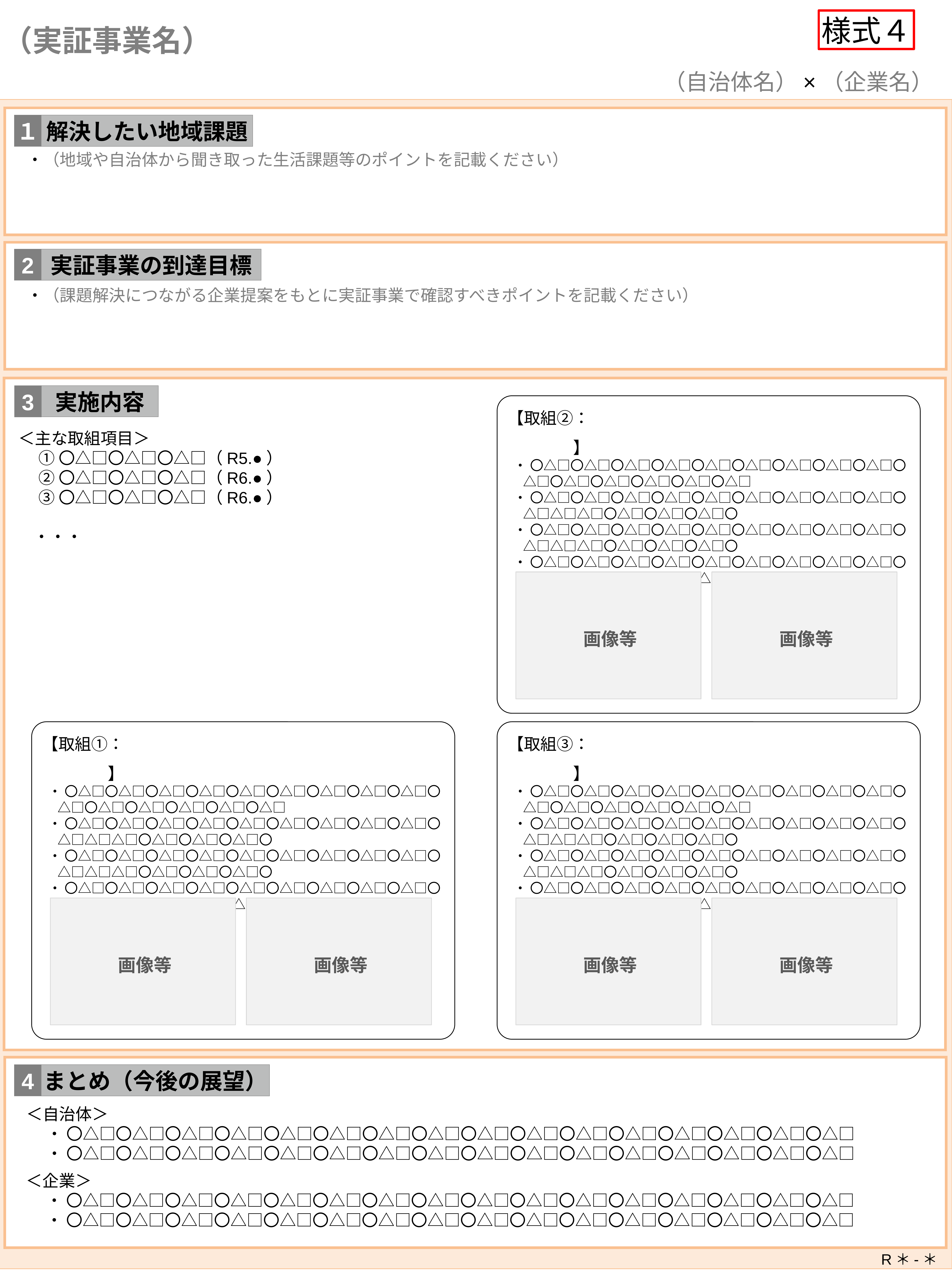

様式４
（実証事業名）
（自治体名）×（企業名）
AR

１
解決したい地域課題
　・（地域や自治体から聞き取った生活課題等のポイントを記載ください）

2
実証事業の到達目標
　・（課題解決につながる企業提案をもとに実証事業で確認すべきポイントを記載ください）

3
実施内容

【取組②：　　　　　　　　　　　　　　　　　　　　　　　】
 ・ 〇△□〇△□〇△□〇△□〇△□〇△□〇△□〇△□〇△□〇△□〇△□〇△□〇△□〇△□〇△□
 ・ 〇△□〇△□〇△□〇△□〇△□〇△□〇△□〇△□〇△□〇△□△□△□〇△□〇△□〇△□〇
 ・ 〇△□〇△□〇△□〇△□〇△□〇△□〇△□〇△□〇△□〇△□△□△□〇△□〇△□〇△□〇
 ・ 〇△□〇△□〇△□〇△□〇△□〇△□〇△□〇△□〇△□〇△□△□△□〇△□〇△□〇△□〇

＜主な取組項目＞
　 ① 〇△□〇△□〇△□（R5.●）
　 ② 〇△□〇△□〇△□（R6.●）
　 ③ 〇△□〇△□〇△□（R6.●）

   ・・・

画像等
画像等

【取組①：　　　　　　　　　　　　　　　　　　　　　　　】
 ・ 〇△□〇△□〇△□〇△□〇△□〇△□〇△□〇△□〇△□〇△□〇△□〇△□〇△□〇△□〇△□
 ・ 〇△□〇△□〇△□〇△□〇△□〇△□〇△□〇△□〇△□〇△□△□△□〇△□〇△□〇△□〇
 ・ 〇△□〇△□〇△□〇△□〇△□〇△□〇△□〇△□〇△□〇△□△□△□〇△□〇△□〇△□〇
 ・ 〇△□〇△□〇△□〇△□〇△□〇△□〇△□〇△□〇△□〇△□△□△□〇△□〇△□〇△□〇

【取組③：　　　　　　　　　　　　　　　　　　　　　　　】
 ・ 〇△□〇△□〇△□〇△□〇△□〇△□〇△□〇△□〇△□〇△□〇△□〇△□〇△□〇△□〇△□
 ・ 〇△□〇△□〇△□〇△□〇△□〇△□〇△□〇△□〇△□〇△□△□△□〇△□〇△□〇△□〇
 ・ 〇△□〇△□〇△□〇△□〇△□〇△□〇△□〇△□〇△□〇△□△□△□〇△□〇△□〇△□〇
 ・ 〇△□〇△□〇△□〇△□〇△□〇△□〇△□〇△□〇△□〇△□△□△□〇△□〇△□〇△□〇

画像等
画像等
画像等
画像等

4
まとめ（今後の展望）
＜自治体＞
　 ・ 〇△□〇△□〇△□〇△□〇△□〇△□〇△□〇△□〇△□〇△□〇△□〇△□〇△□〇△□〇△□〇△□
　 ・ 〇△□〇△□〇△□〇△□〇△□〇△□〇△□〇△□〇△□〇△□〇△□〇△□〇△□〇△□〇△□〇△□
＜企業＞
　 ・ 〇△□〇△□〇△□〇△□〇△□〇△□〇△□〇△□〇△□〇△□〇△□〇△□〇△□〇△□〇△□〇△□
　 ・ 〇△□〇△□〇△□〇△□〇△□〇△□〇△□〇△□〇△□〇△□〇△□〇△□〇△□〇△□〇△□〇△□
R＊-＊